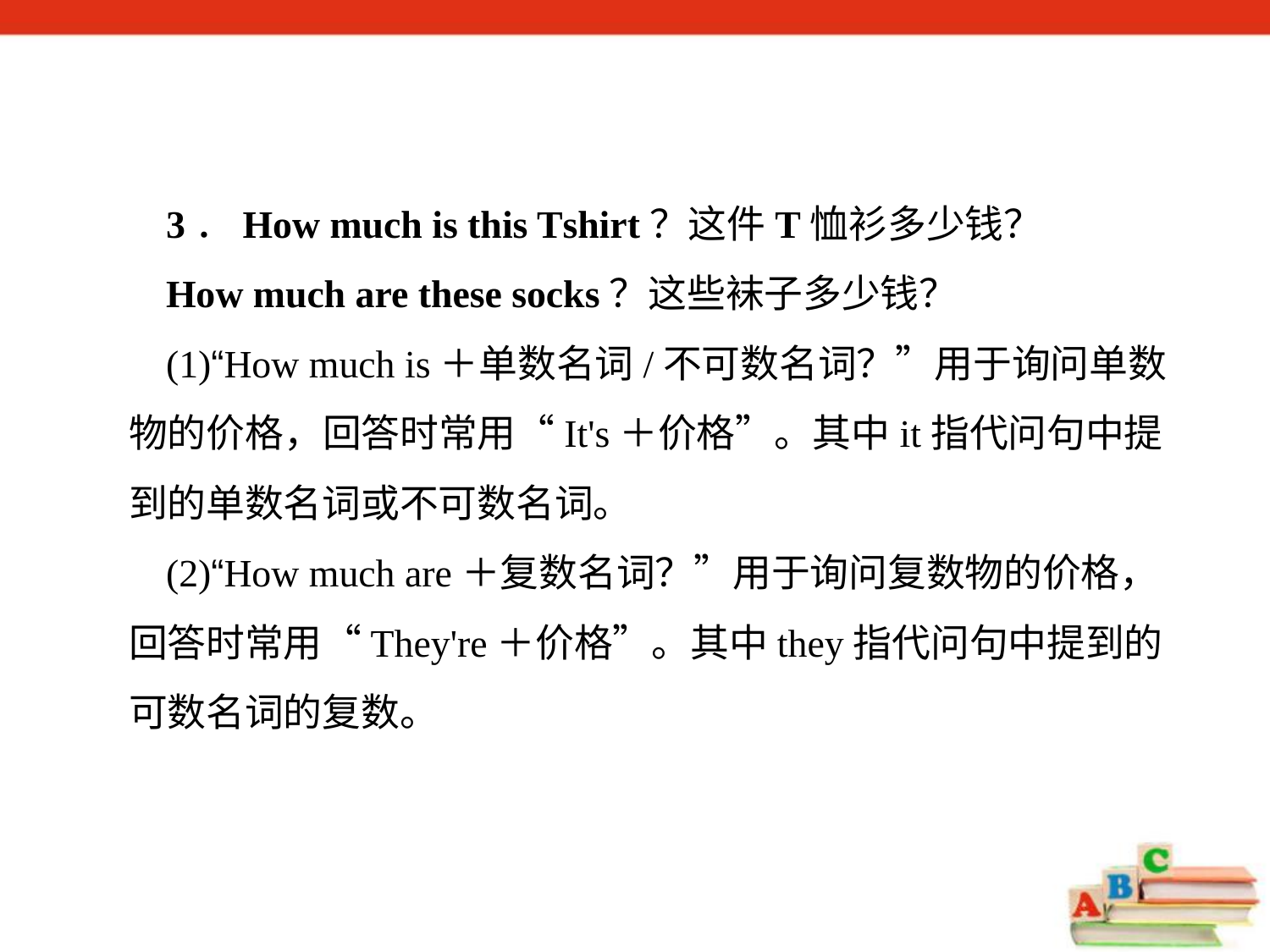

3．How much is this T­shirt？这件T恤衫多少钱？
How much are these socks？这些袜子多少钱？
(1)“How much is＋单数名词/不可数名词？”用于询问单数物的价格，回答时常用“It's＋价格”。其中it指代问句中提到的单数名词或不可数名词。
(2)“How much are＋复数名词？”用于询问复数物的价格，回答时常用“They're＋价格”。其中they指代问句中提到的可数名词的复数。